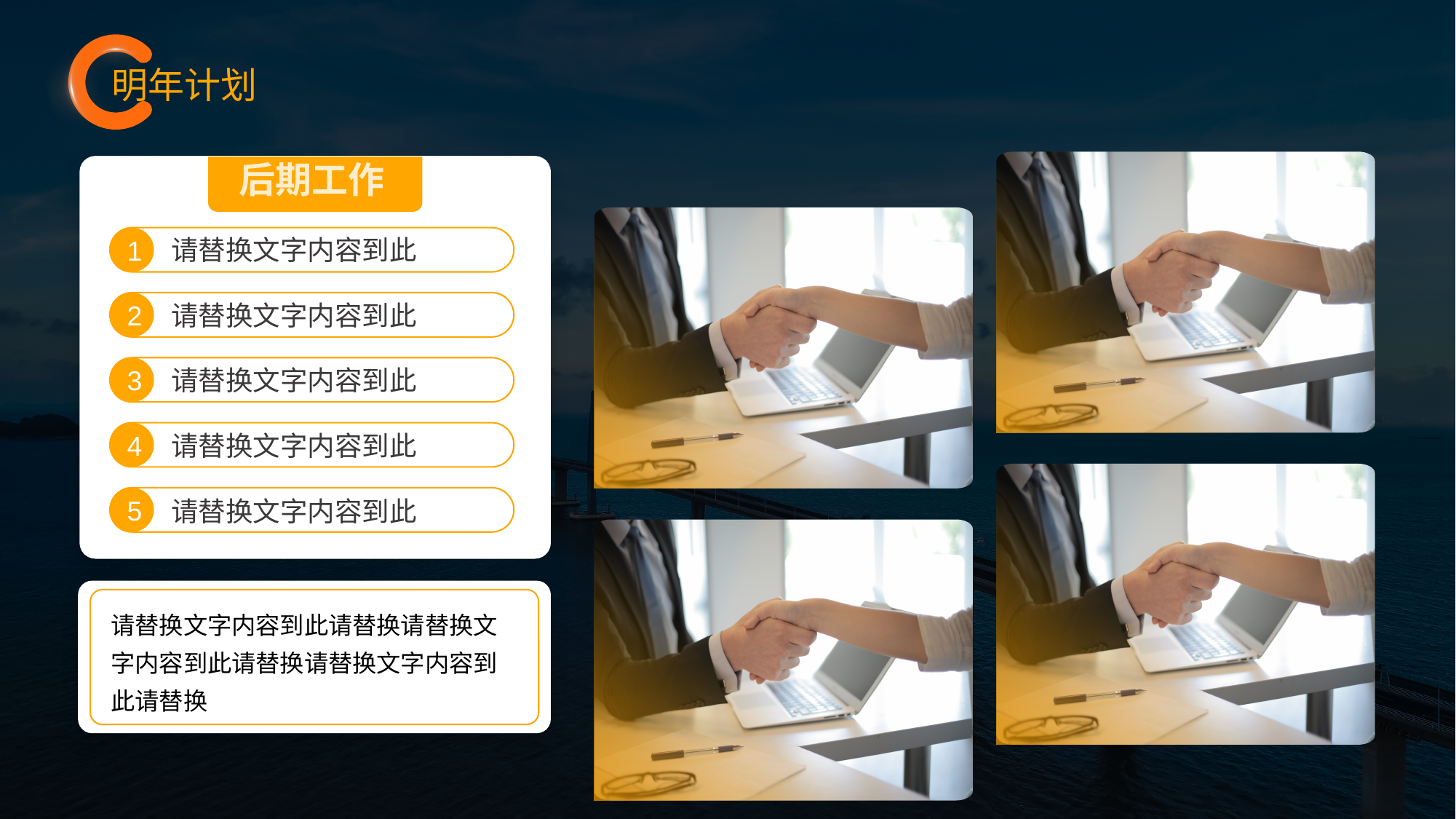

明年计划
后期工作

1
请替换文字内容到此

2
请替换文字内容到此

3
请替换文字内容到此

4
请替换文字内容到此

5
请替换文字内容到此

请替换文字内容到此请替换请替换文字内容到此请替换请替换文字内容到此请替换